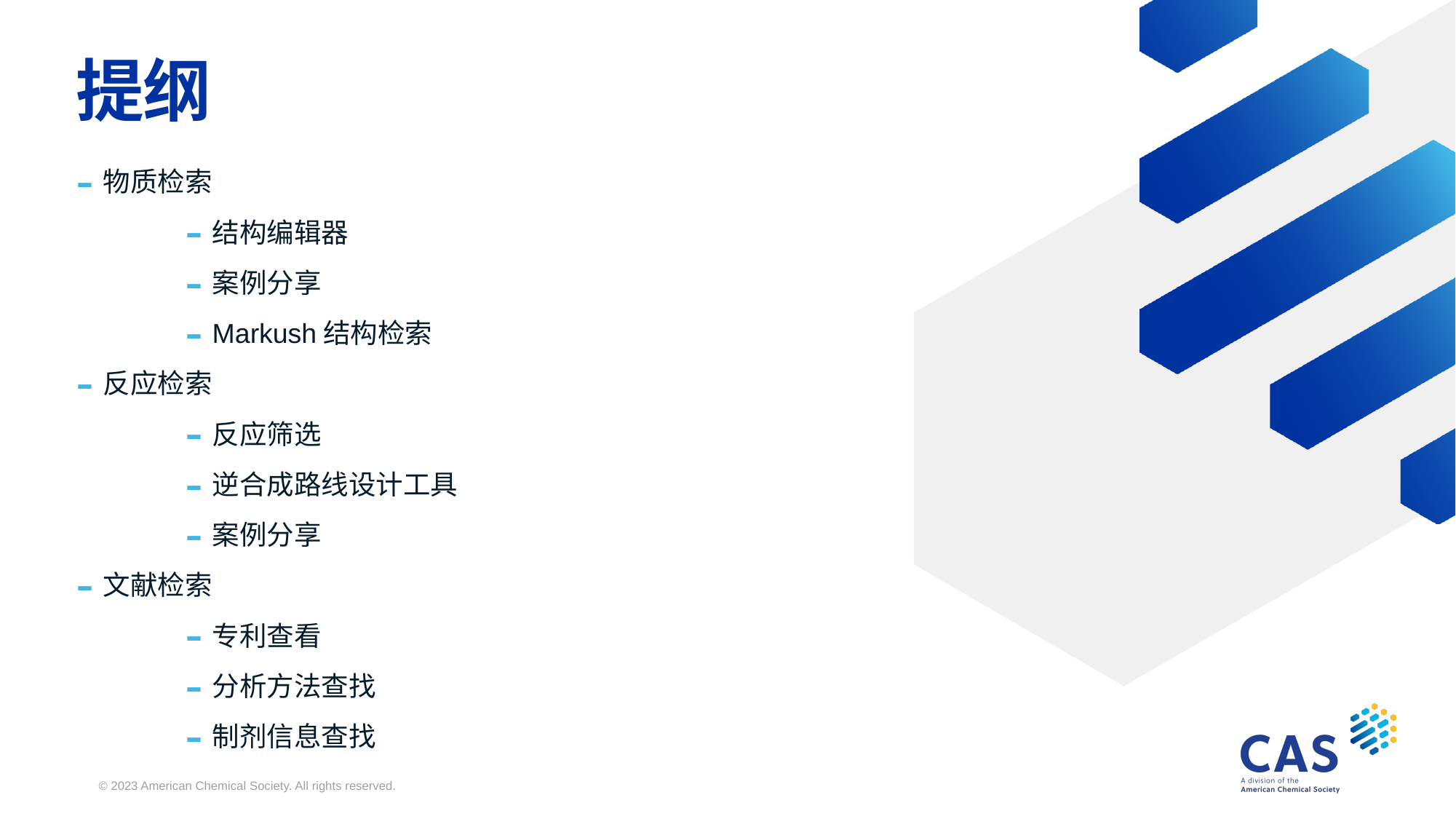

提纲
物质检索
结构编辑器
案例分享
Markush结构检索
反应检索
反应筛选
逆合成路线设计工具
案例分享
文献检索
专利查看
分析方法查找
制剂信息查找